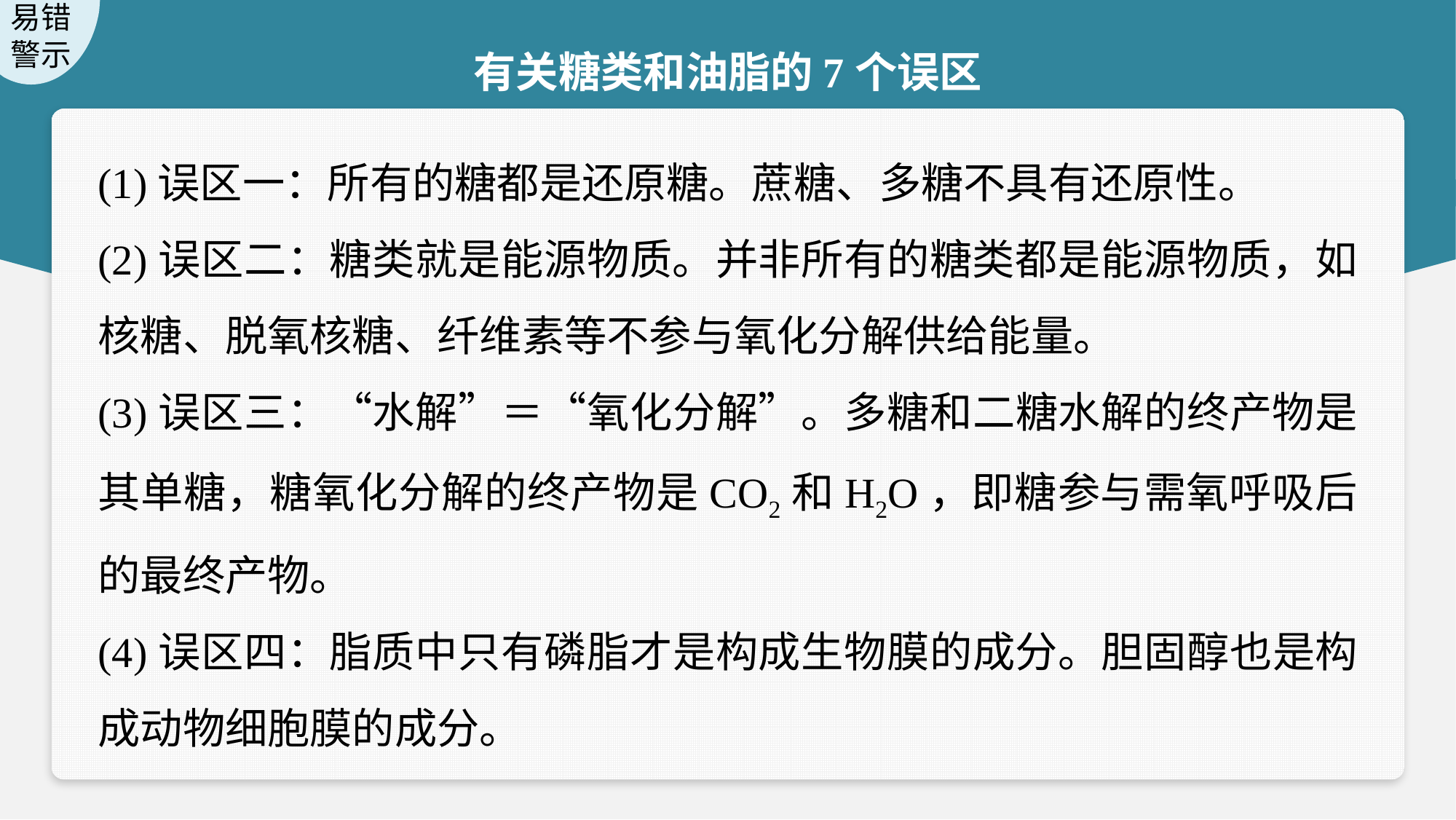

易错警示
有关糖类和油脂的7个误区
(1)误区一：所有的糖都是还原糖。蔗糖、多糖不具有还原性。
(2)误区二：糖类就是能源物质。并非所有的糖类都是能源物质，如核糖、脱氧核糖、纤维素等不参与氧化分解供给能量。
(3)误区三：“水解”＝“氧化分解”。多糖和二糖水解的终产物是其单糖，糖氧化分解的终产物是CO2和H2O，即糖参与需氧呼吸后的最终产物。
(4)误区四：脂质中只有磷脂才是构成生物膜的成分。胆固醇也是构成动物细胞膜的成分。